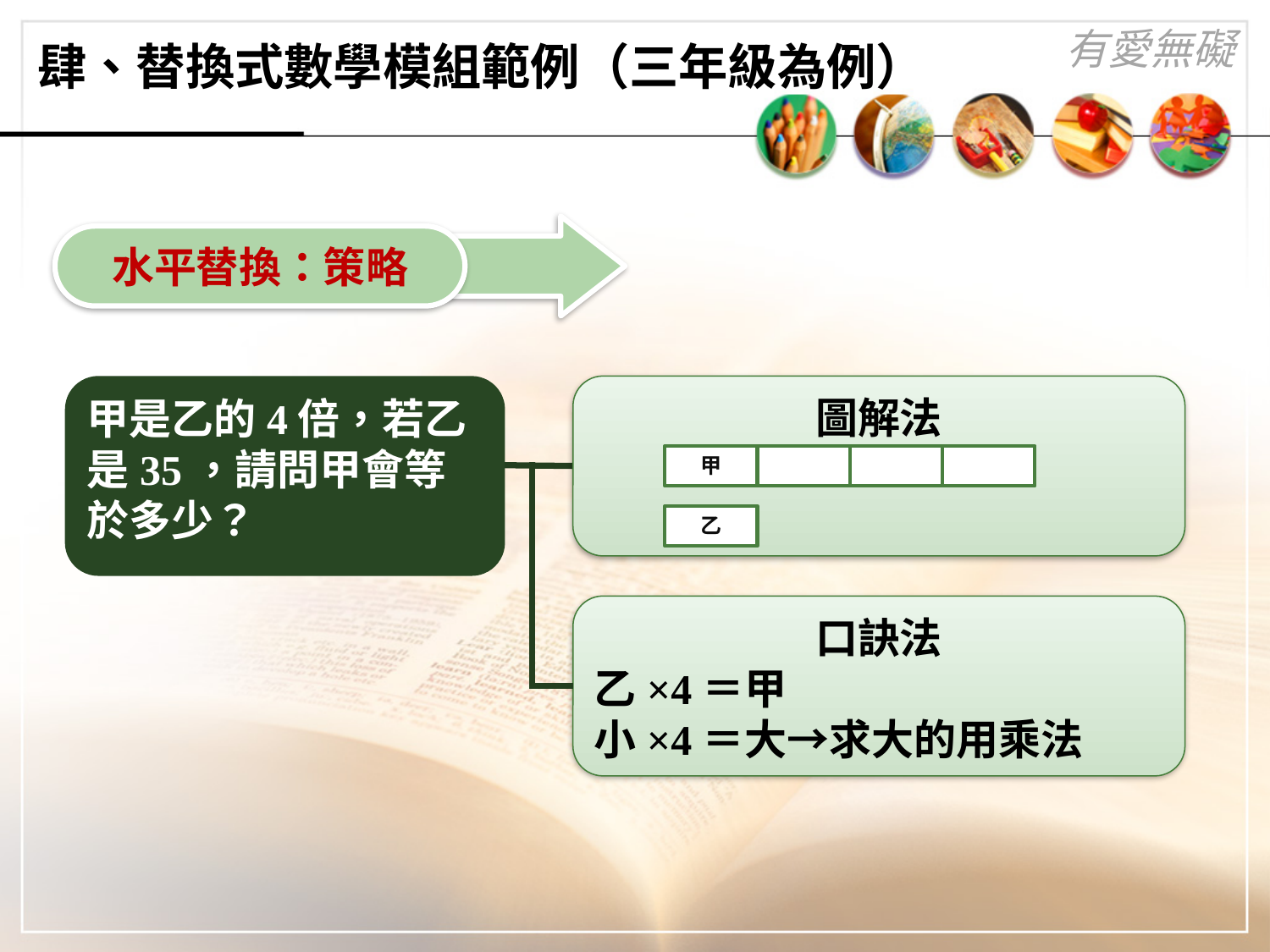

# 肆、替換式數學模組範例（三年級為例）

水平替換：策略
甲是乙的4倍，若乙
是35，請問甲會等
於多少？
圖解法
口訣法
乙×4＝甲
小×4＝大→求大的用乘法
甲

乙